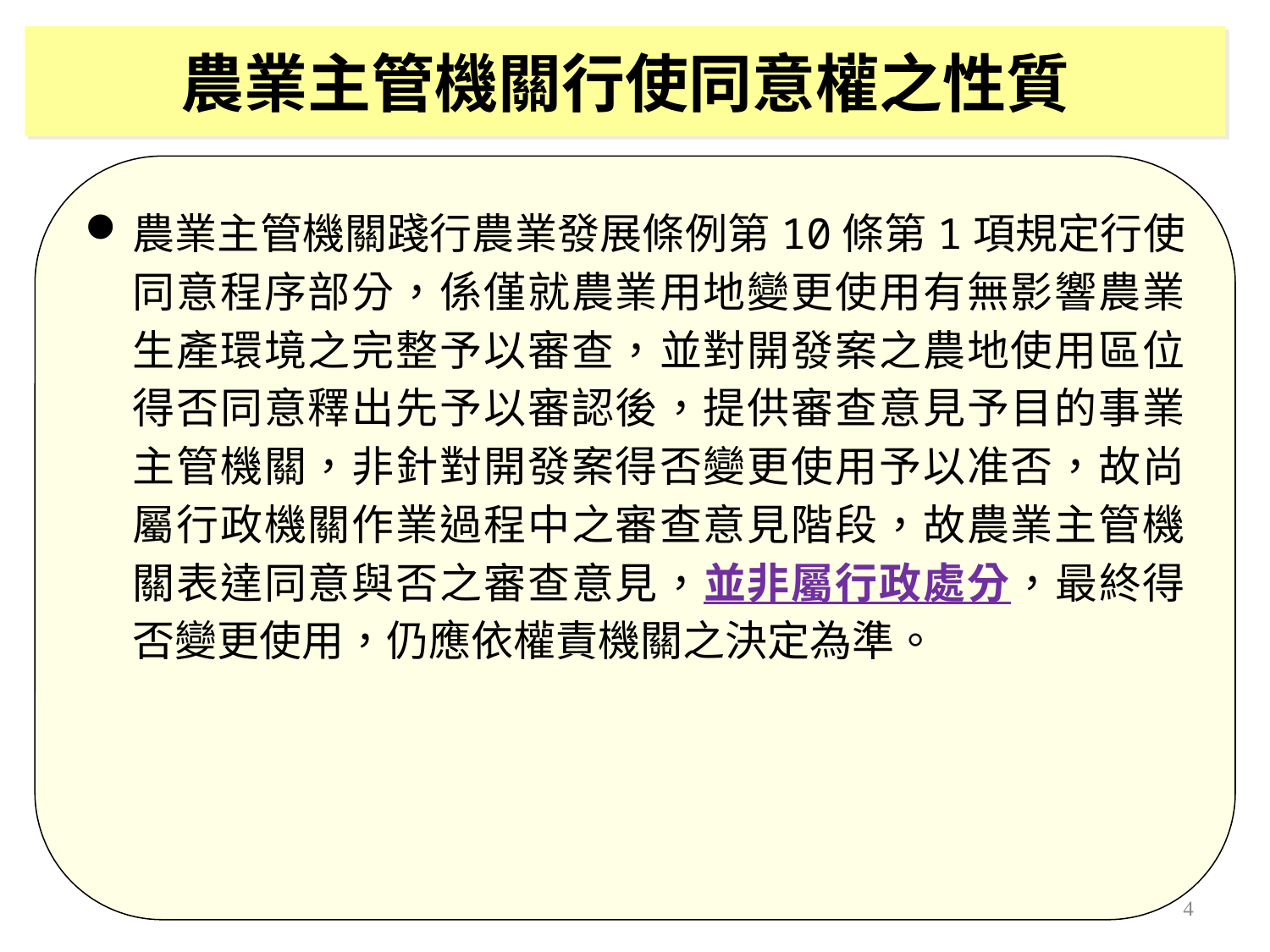

農業主管機關行使同意權之性質
農業主管機關踐行農業發展條例第10條第1項規定行使同意程序部分，係僅就農業用地變更使用有無影響農業生產環境之完整予以審查，並對開發案之農地使用區位得否同意釋出先予以審認後，提供審查意見予目的事業主管機關，非針對開發案得否變更使用予以准否，故尚屬行政機關作業過程中之審查意見階段，故農業主管機關表達同意與否之審查意見，並非屬行政處分，最終得否變更使用，仍應依權責機關之決定為準。
4